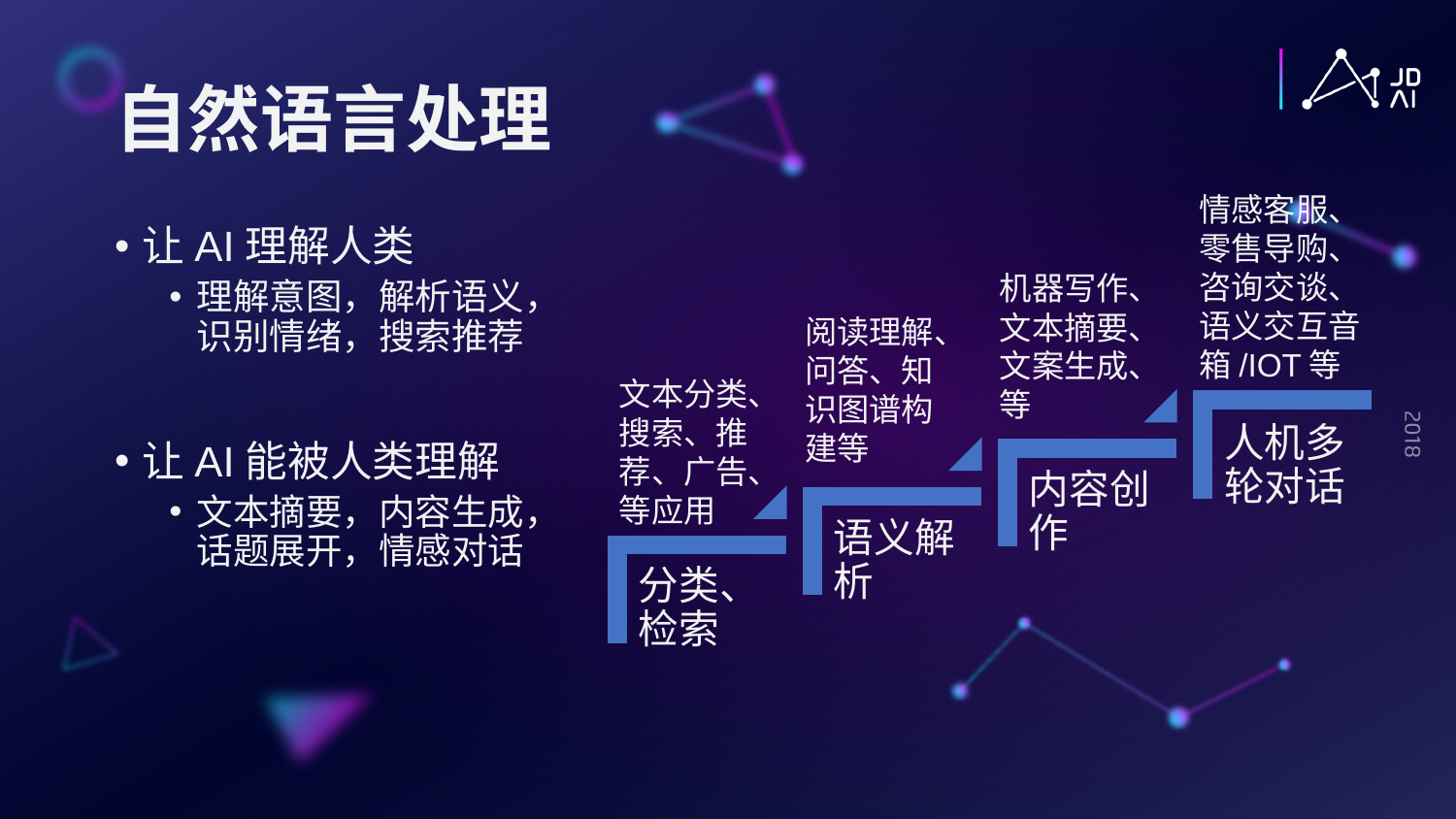

# 自然语言处理
情感客服、零售导购、咨询交谈、语义交互音箱/IOT等
让AI理解人类
理解意图，解析语义，识别情绪，搜索推荐

让AI能被人类理解
文本摘要，内容生成，话题展开，情感对话
机器写作、文本摘要、文案生成、等
分类、检索
语义解析
内容创作
人机多轮对话
阅读理解、问答、知识图谱构建等
文本分类、搜索、推荐、广告、等应用